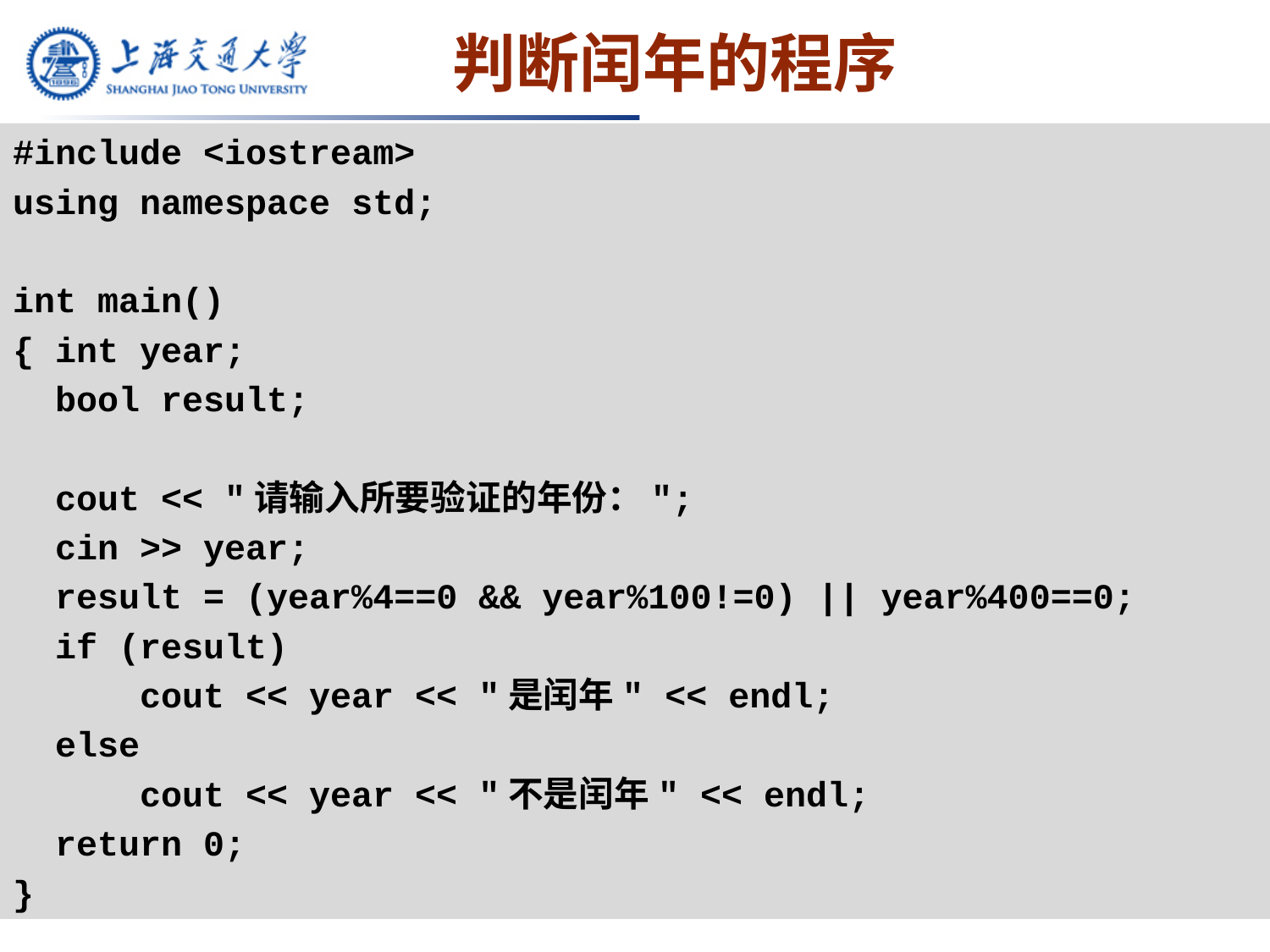

# 判断闰年的程序
#include <iostream>
using namespace std;

int main()
{ int year;
  bool result;

  cout << "请输入所要验证的年份：";
  cin >> year;
  result = (year%4==0 && year%100!=0) || year%400==0;
  if (result)
	cout << year << "是闰年" << endl;
  else
	cout << year << "不是闰年" << endl;
  return 0;
}